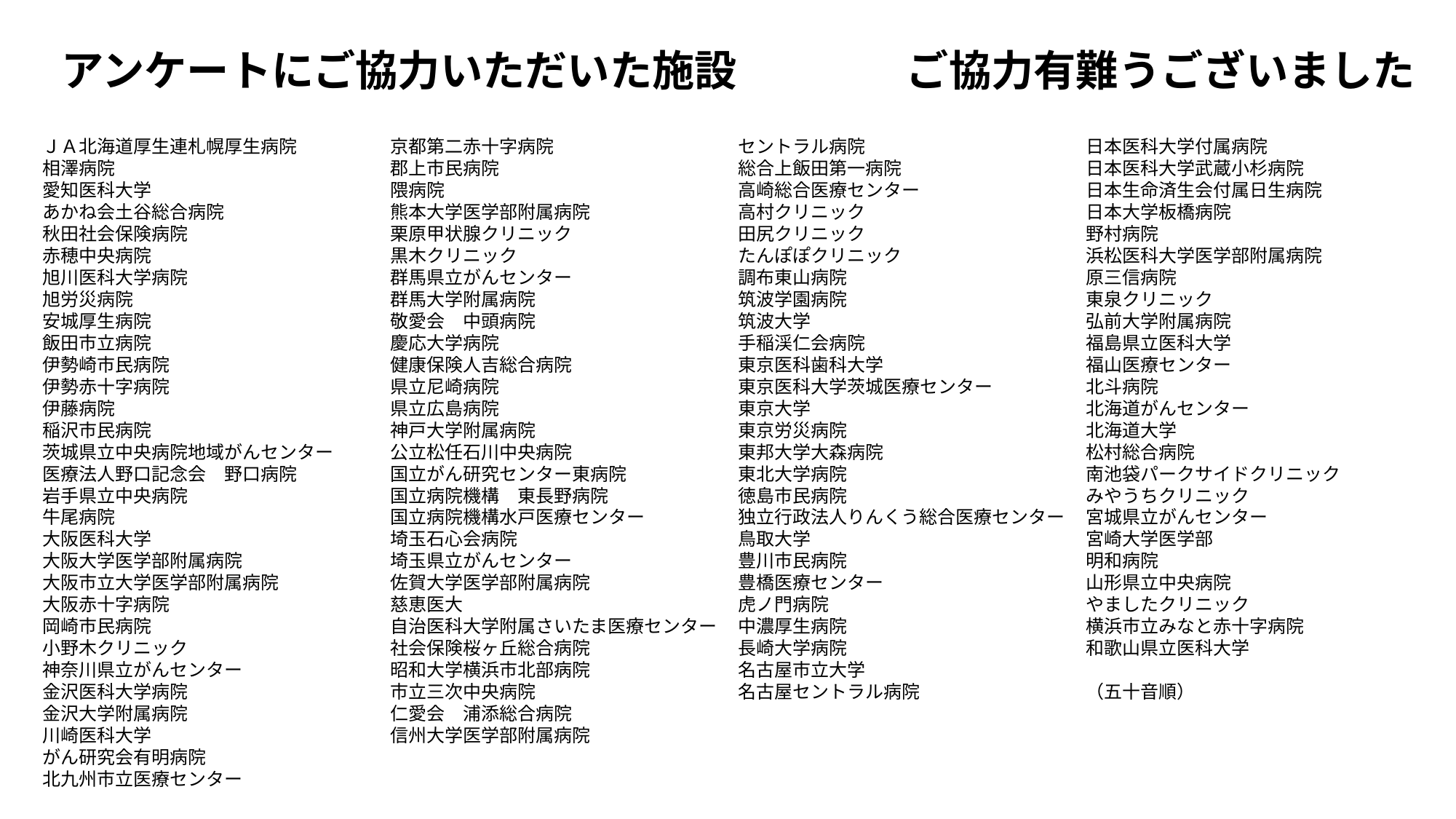

アンケートにご協力いただいた施設　　　　ご協力有難うございました
ＪＡ北海道厚生連札幌厚生病院
相澤病院
愛知医科大学
あかね会土谷総合病院
秋田社会保険病院
赤穂中央病院
旭川医科大学病院
旭労災病院
安城厚生病院
飯田市立病院
伊勢崎市民病院
伊勢赤十字病院
伊藤病院
稲沢市民病院
茨城県立中央病院地域がんセンター
医療法人野口記念会　野口病院
岩手県立中央病院
牛尾病院
大阪医科大学
大阪大学医学部附属病院
大阪市立大学医学部附属病院
大阪赤十字病院
岡崎市民病院
小野木クリニック
神奈川県立がんセンター
金沢医科大学病院
金沢大学附属病院
川崎医科大学
がん研究会有明病院
北九州市立医療センター

京都大学医学部耳鼻咽喉科
京都大学医学部乳腺外科
京都第二赤十字病院
郡上市民病院
隈病院
熊本大学医学部附属病院
栗原甲状腺クリニック
黒木クリニック
群馬県立がんセンター
群馬大学附属病院
敬愛会　中頭病院
慶応大学病院
健康保険人吉総合病院
県立尼崎病院
県立広島病院
神戸大学附属病院
公立松任石川中央病院
国立がん研究センター東病院
国立病院機構　東長野病院
国立病院機構水戸医療センター
埼玉石心会病院
埼玉県立がんセンター
佐賀大学医学部附属病院
慈恵医大
自治医科大学附属さいたま医療センター
社会保険桜ヶ丘総合病院
昭和大学横浜市北部病院
市立三次中央病院
仁愛会　浦添総合病院
信州大学医学部附属病院

新風会　丸山病院
住友別子病院
聖マリアンナ医科大学
仙台市立病院
セントラル病院
総合上飯田第一病院
高崎総合医療センター
高村クリニック
田尻クリニック
たんぽぽクリニック
調布東山病院
筑波学園病院
筑波大学
手稲渓仁会病院
東京医科歯科大学
東京医科大学茨城医療センター
東京大学
東京労災病院
東邦大学大森病院
東北大学病院
徳島市民病院
独立行政法人りんくう総合医療センター
鳥取大学
豊川市民病院
豊橋医療センター
虎ノ門病院
中濃厚生病院
長崎大学病院
名古屋市立大学
名古屋セントラル病院

名古屋第一赤十字病院
名古屋第二赤十字病院
那覇市立病院
成田赤十字病院
新潟大学医歯学総合病院
新潟大学医歯学総合病院
日本医科大学付属病院
日本医科大学武蔵小杉病院
日本生命済生会付属日生病院
日本大学板橋病院
野村病院
浜松医科大学医学部附属病院
原三信病院
東泉クリニック
弘前大学附属病院
福島県立医科大学
福山医療センター
北斗病院
北海道がんセンター
北海道大学
松村総合病院
南池袋パークサイドクリニック
みやうちクリニック
宮城県立がんセンター
宮崎大学医学部
明和病院
山形県立中央病院
やましたクリニック
横浜市立みなと赤十字病院
和歌山県立医科大学

（五十音順）